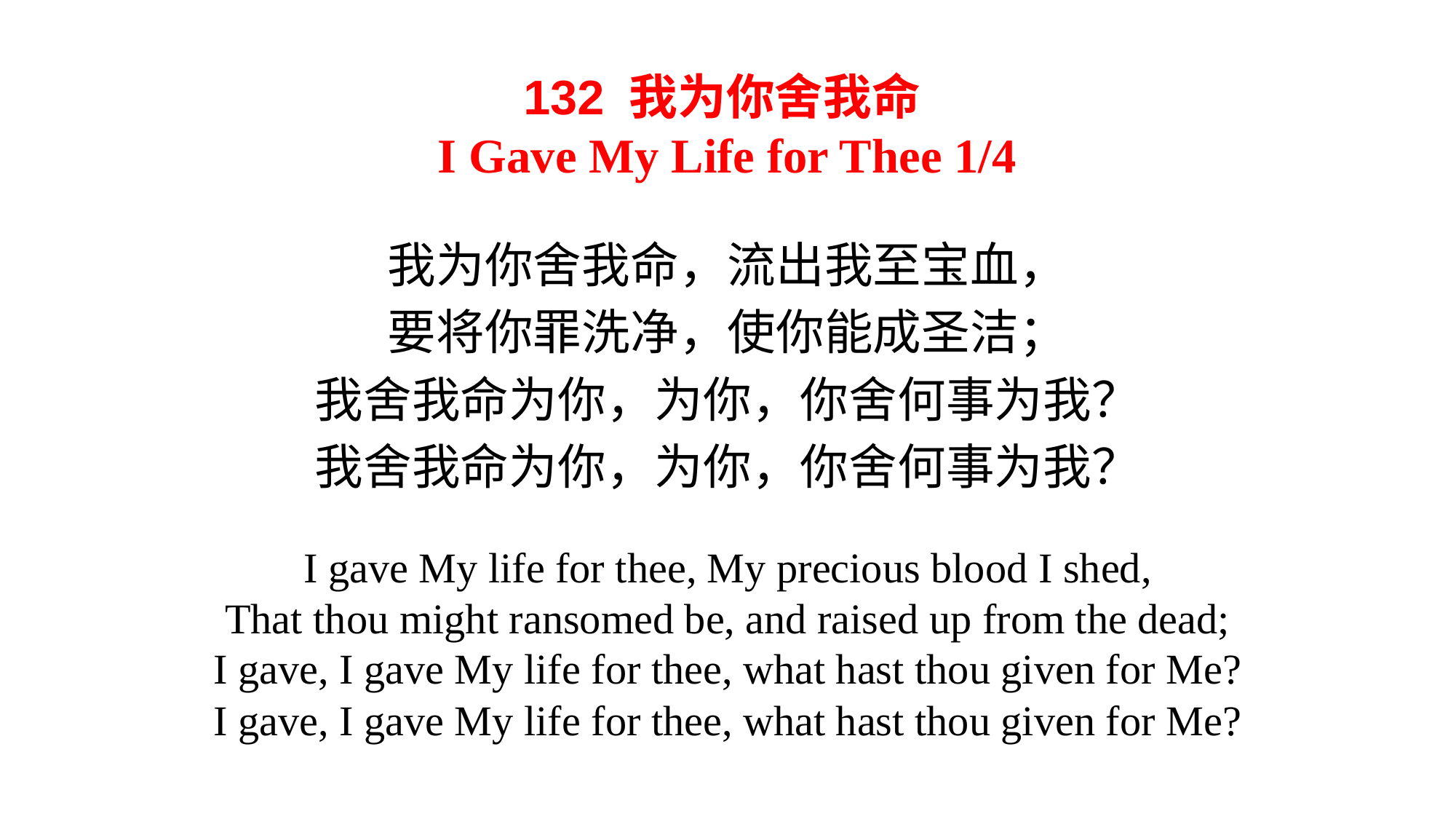

132 我为你舍我命
I Gave My Life for Thee 1/4
我为你舍我命，流出我至宝血，
要将你罪洗净，使你能成圣洁；
我舍我命为你，为你，你舍何事为我？
我舍我命为你，为你，你舍何事为我？

I gave My life for thee, My precious blood I shed,
That thou might ransomed be, and raised up from the dead;
I gave, I gave My life for thee, what hast thou given for Me?
I gave, I gave My life for thee, what hast thou given for Me?